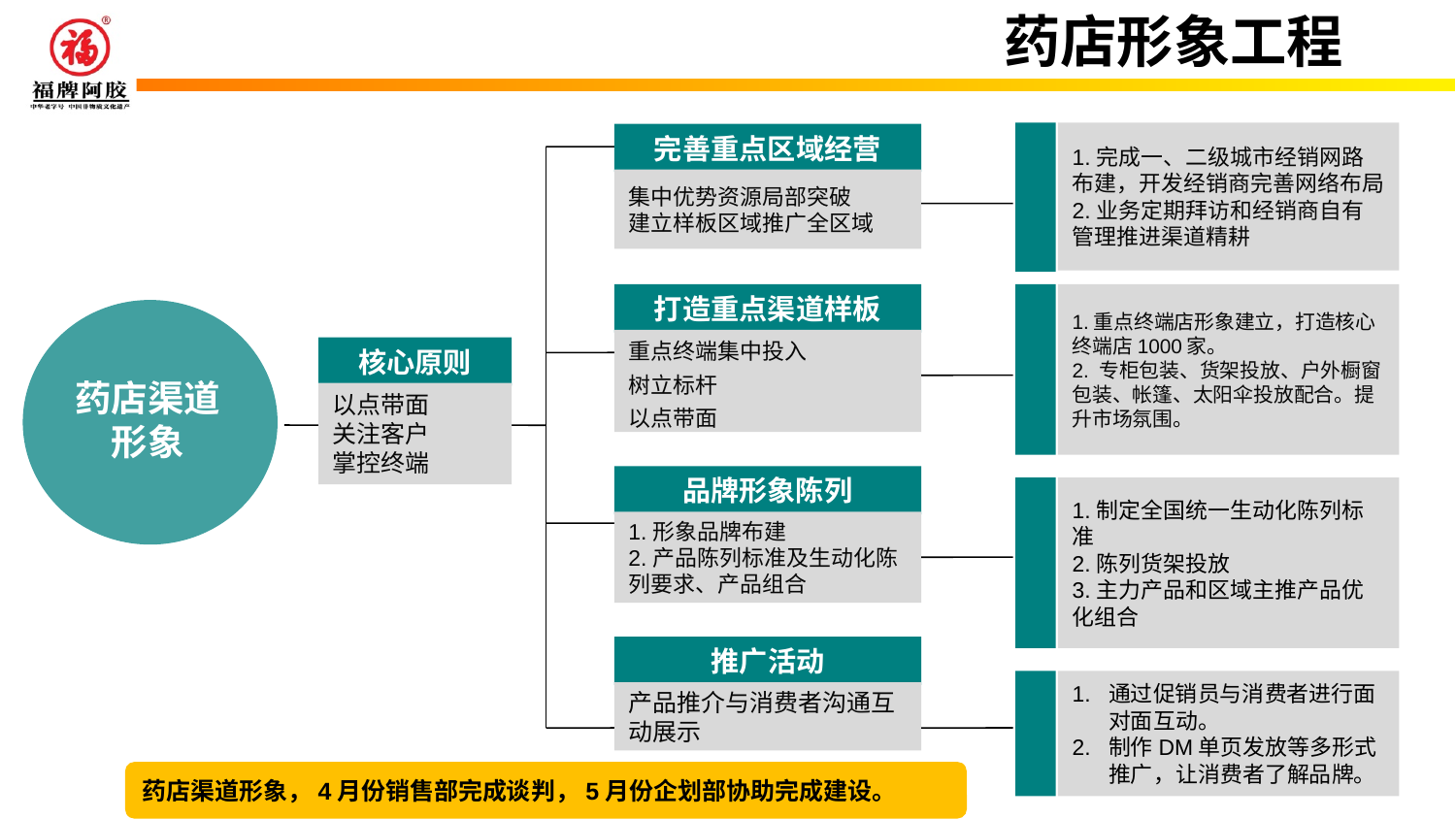

药店形象工程

1.完成一、二级城市经销网路布建，开发经销商完善网络布局
2.业务定期拜访和经销商自有管理推进渠道精耕
完善重点区域经营

集中优势资源局部突破
建立样板区域推广全区域

打造重点渠道样板

1.重点终端店形象建立，打造核心终端店1000家。
2. 专柜包装、货架投放、户外橱窗包装、帐篷、太阳伞投放配合。提升市场氛围。

重点终端集中投入
树立标杆
以点带面

核心原则

药店渠道形象

以点带面
关注客户
掌控终端
品牌形象陈列

1.制定全国统一生动化陈列标准
2.陈列货架投放
3.主力产品和区域主推产品优化组合

1.形象品牌布建
2.产品陈列标准及生动化陈列要求、产品组合

推广活动

通过促销员与消费者进行面对面互动。
制作DM单页发放等多形式推广，让消费者了解品牌。

产品推介与消费者沟通互动展示

药店渠道形象，4月份销售部完成谈判，5月份企划部协助完成建设。